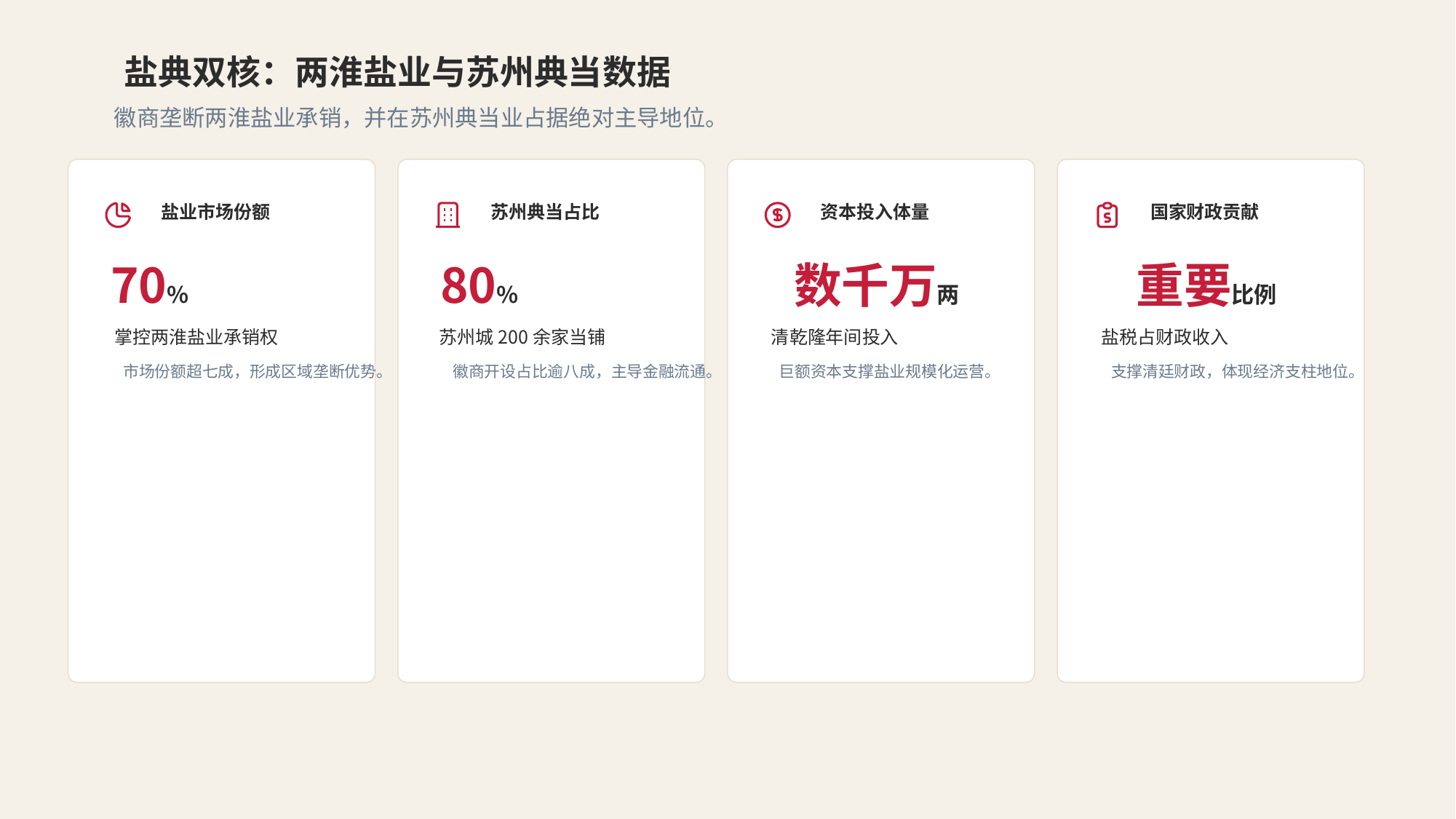

盐典双核：两淮盐业与苏州典当数据
徽商垄断两淮盐业承销，并在苏州典当业占据绝对主导地位。

盐业市场份额

70%
掌控两淮盐业承销权
市场份额超七成，形成区域垄断优势。

苏州典当占比

80%
苏州城200余家当铺
徽商开设占比逾八成，主导金融流通。

资本投入体量

数千万两
清乾隆年间投入
巨额资本支撑盐业规模化运营。

国家财政贡献

重要比例
盐税占财政收入
支撑清廷财政，体现经济支柱地位。